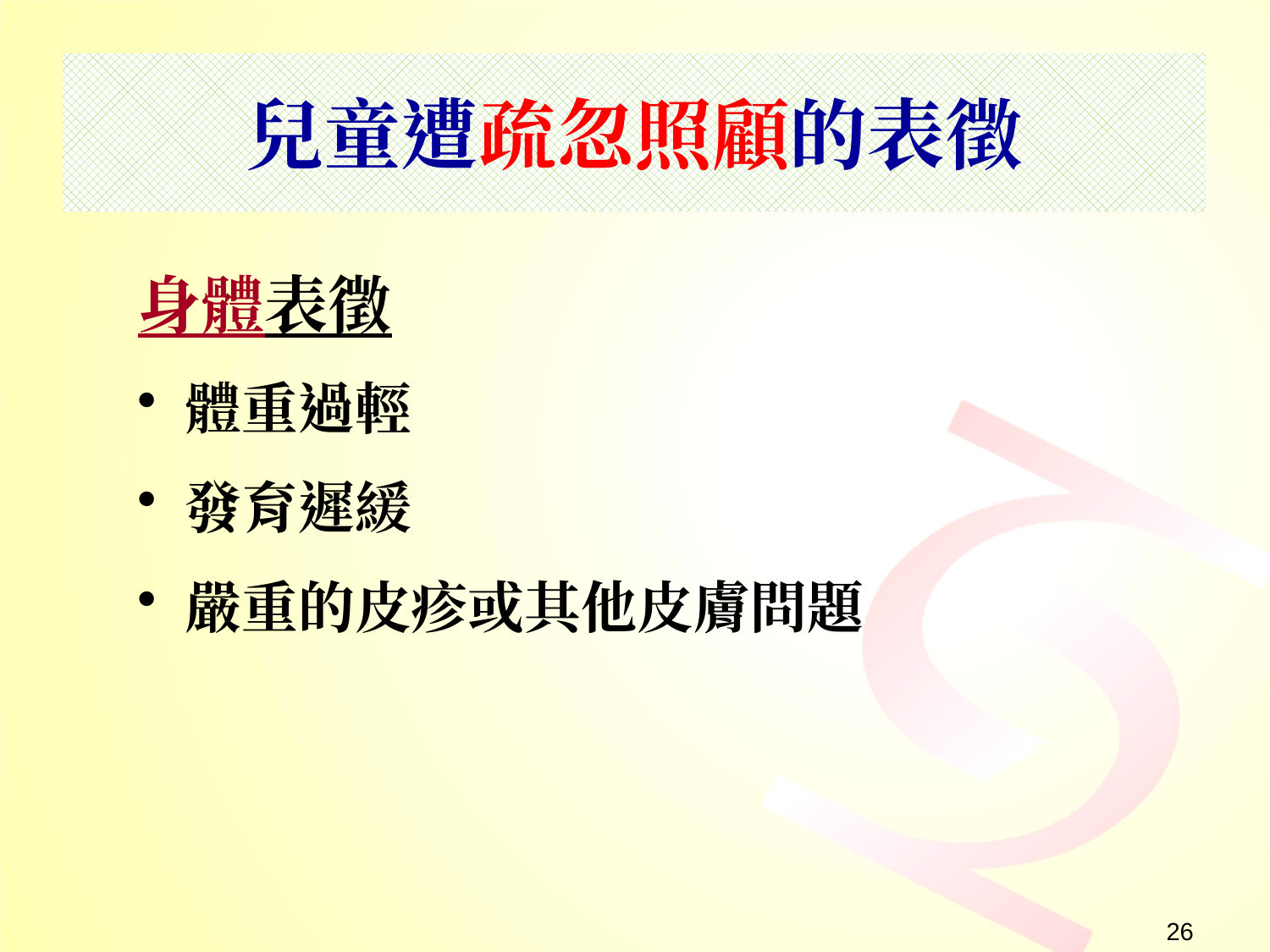

# 兒童遭疏忽照顧的表徵
身體表徵
體重過輕
發育遲緩
嚴重的皮疹或其他皮膚問題
26